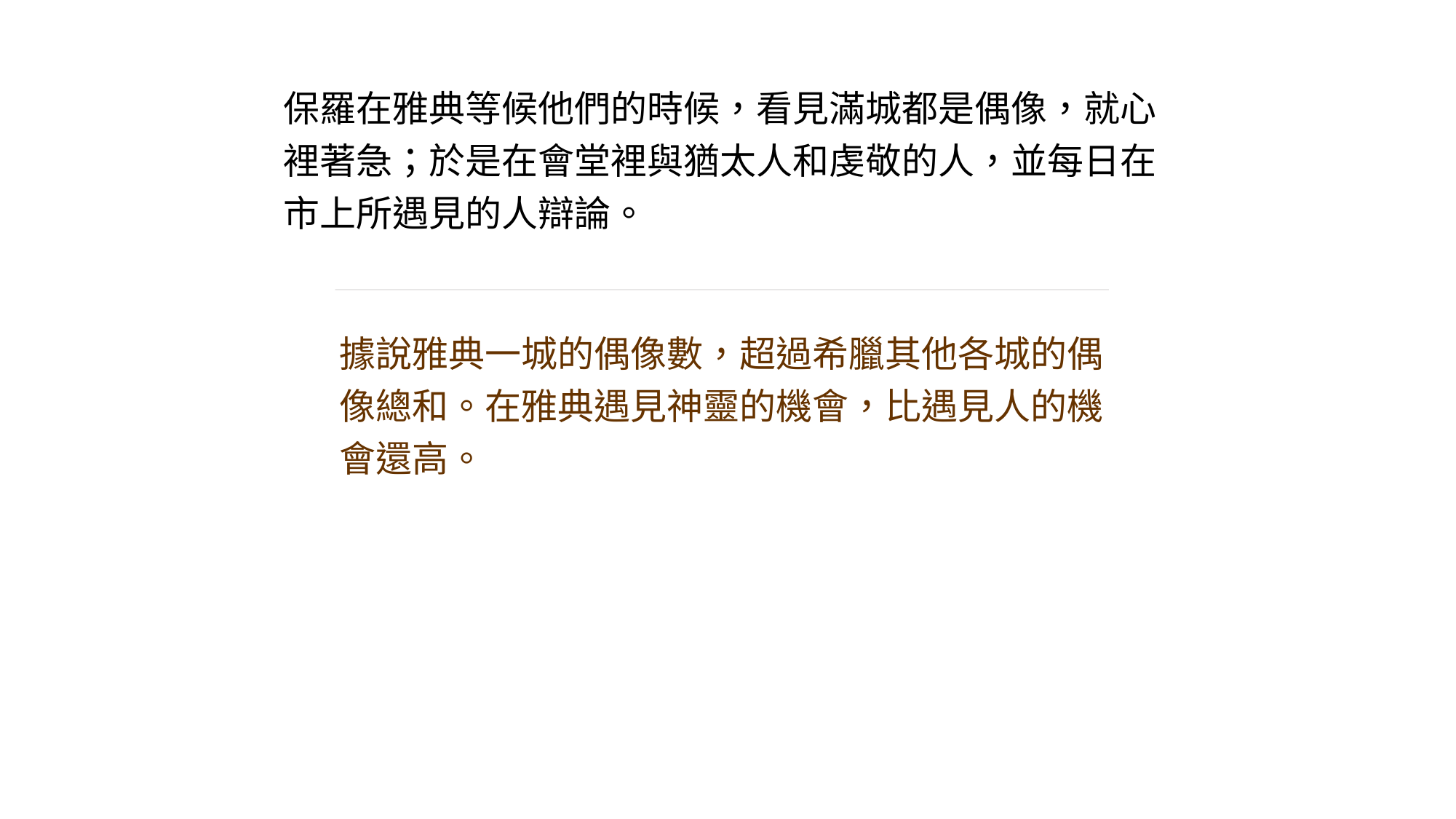

保羅在雅典等候他們的時候，看見滿城都是偶像，就心裡著急；於是在會堂裡與猶太人和虔敬的人，並每日在市上所遇見的人辯論。

據說雅典一城的偶像數，超過希臘其他各城的偶像總和。在雅典遇見神靈的機會，比遇見人的機會還高。